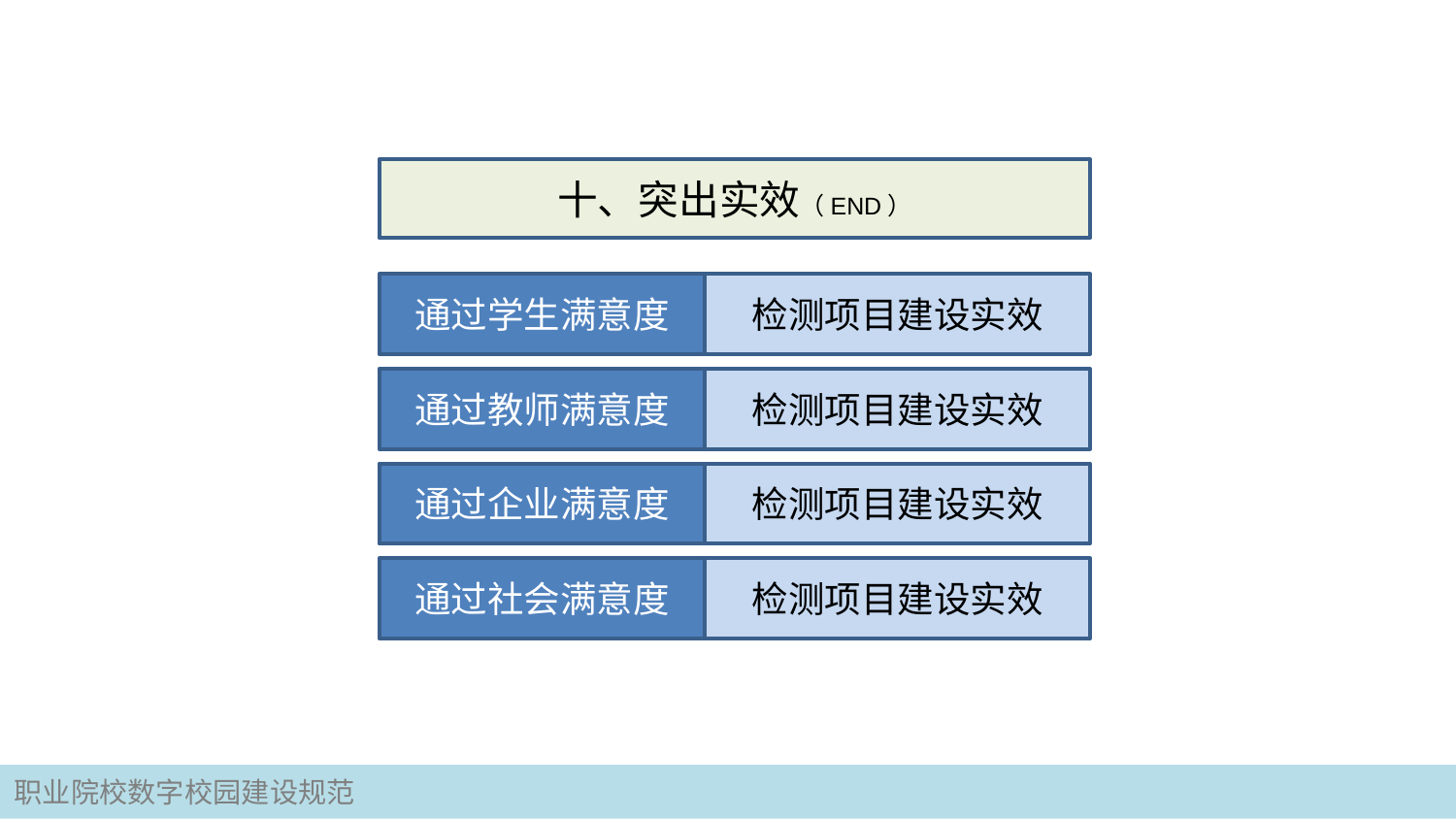

十、突出实效（END）
通过学生满意度
检测项目建设实效
通过教师满意度
检测项目建设实效
通过企业满意度
检测项目建设实效
通过社会满意度
检测项目建设实效
职业院校数字校园建设规范